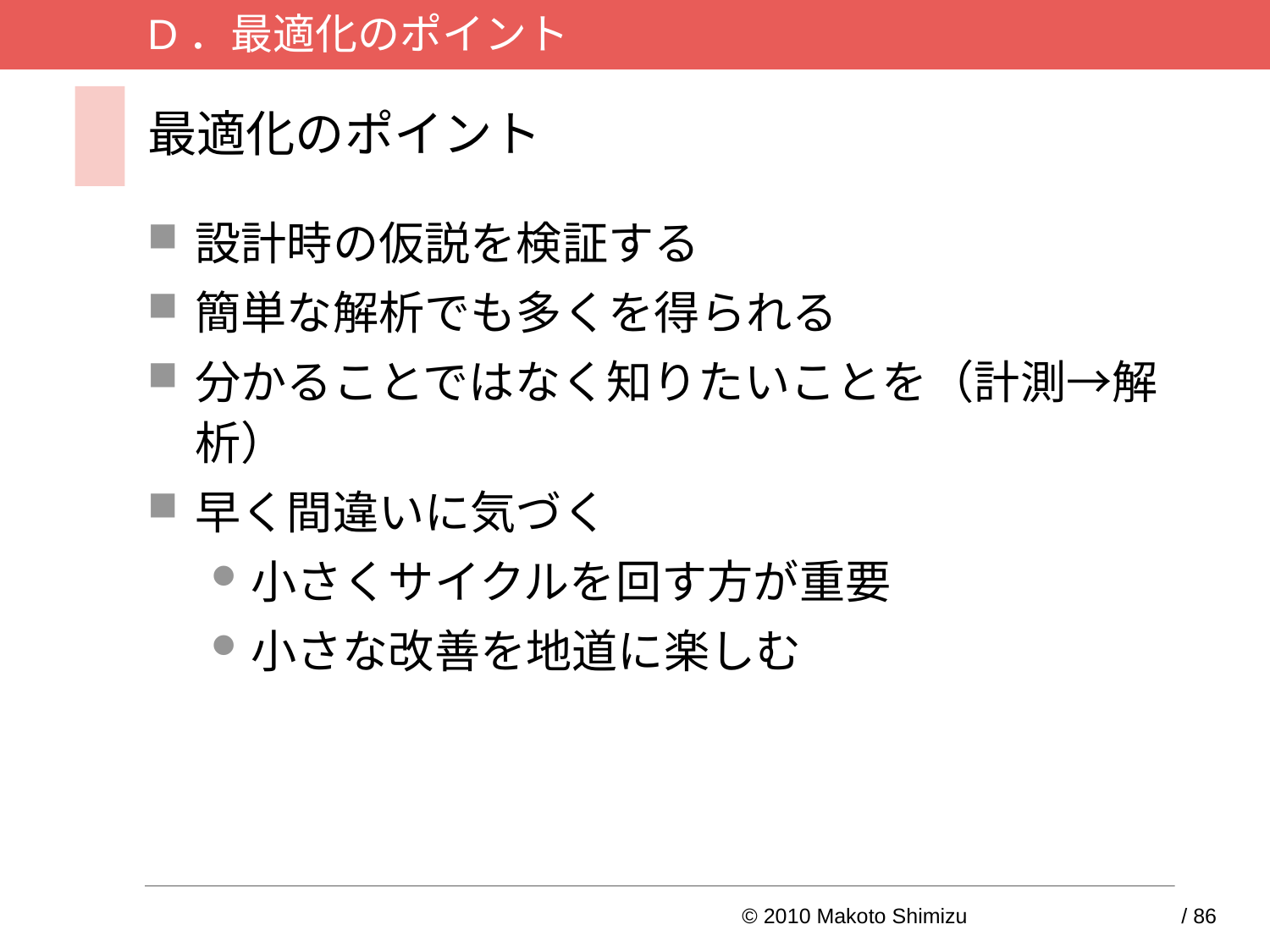

D．最適化のポイント
# 最適化のポイント
設計時の仮説を検証する
簡単な解析でも多くを得られる
分かることではなく知りたいことを（計測→解析）
早く間違いに気づく
小さくサイクルを回す方が重要
小さな改善を地道に楽しむ
© 2010 Makoto Shimizu	70